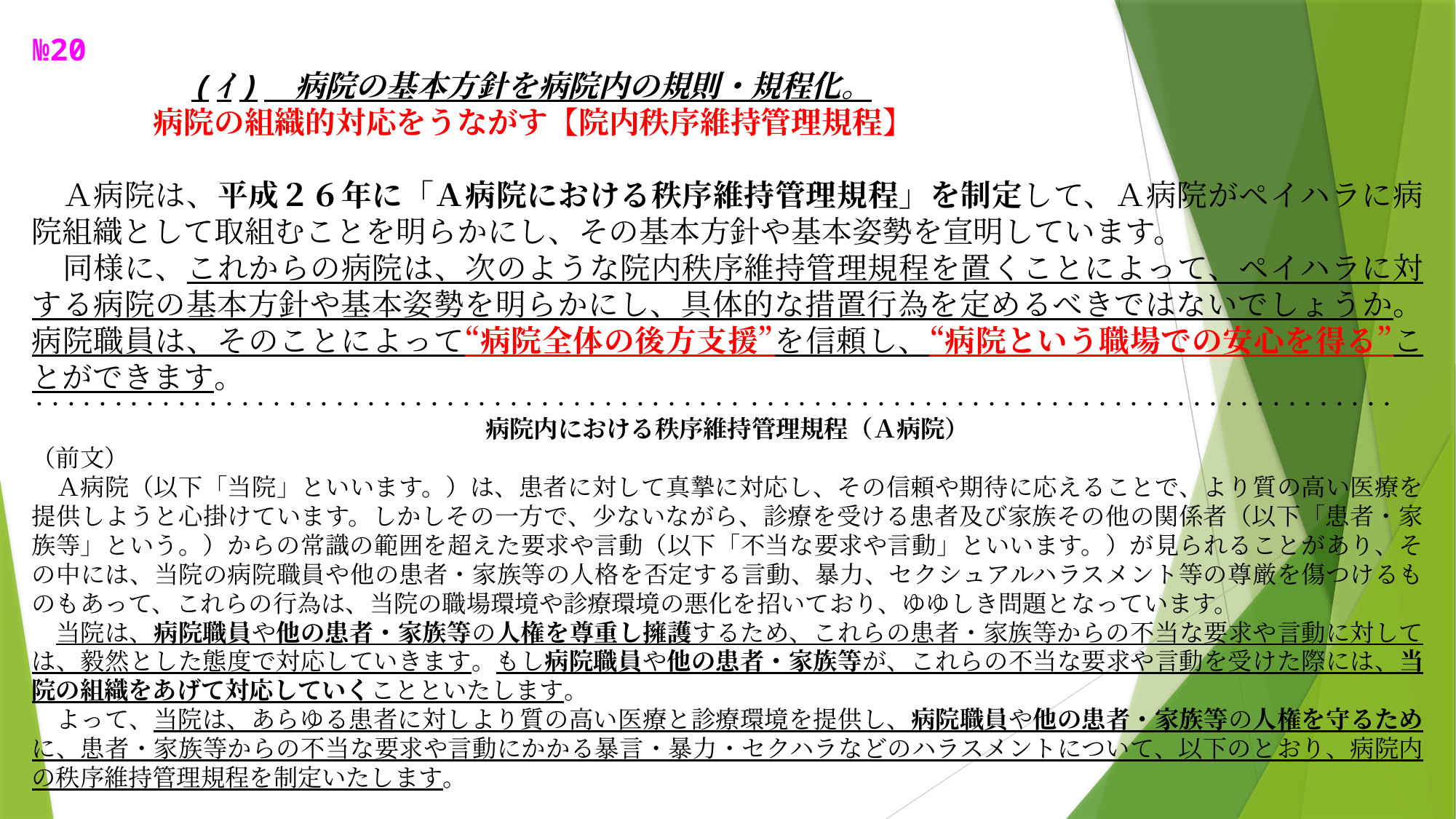

№20
　　　　　(ｲ)　病院の基本方針を病院内の規則・規程化。
　　　　病院の組織的対応をうながす【院内秩序維持管理規程】

　Ａ病院は、平成２６年に「Ａ病院における秩序維持管理規程」を制定して、Ａ病院がペイハラに病院組織として取組むことを明らかにし、その基本方針や基本姿勢を宣明しています。
　同様に、これからの病院は、次のような院内秩序維持管理規程を置くことによって、ペイハラに対する病院の基本方針や基本姿勢を明らかにし、具体的な措置行為を定めるべきではないでしょうか。病院職員は、そのことによって“病院全体の後方支援”を信頼し、“病院という職場での安心を得る”ことができます。
・・・・・・・・・・・・・・・・・・・・・・・・・・・・・・・・・・・・・・・・・・・・・ ・・・・・・・・・・・・・・・・・・・・・・・・・・・・・・・・・・・・・・・・・
病院内における秩序維持管理規程（Ａ病院）
（前文）
　Ａ病院（以下「当院」といいます。）は、患者に対して真摯に対応し、その信頼や期待に応えることで、より質の高い医療を提供しようと心掛けています。しかしその一方で、少ないながら、診療を受ける患者及び家族その他の関係者（以下「患者・家族等」という。）からの常識の範囲を超えた要求や言動（以下「不当な要求や言動」といいます。）が見られることがあり、その中には、当院の病院職員や他の患者・家族等の人格を否定する言動、暴力、セクシュアルハラスメント等の尊厳を傷つけるものもあって、これらの行為は、当院の職場環境や診療環境の悪化を招いており、ゆゆしき問題となっています。
　当院は、病院職員や他の患者・家族等の人権を尊重し擁護するため、これらの患者・家族等からの不当な要求や言動に対しては、毅然とした態度で対応していきます。もし病院職員や他の患者・家族等が、これらの不当な要求や言動を受けた際には、当院の組織をあげて対応していくことといたします。
　よって、当院は、あらゆる患者に対しより質の高い医療と診療環境を提供し、病院職員や他の患者・家族等の人権を守るために、患者・家族等からの不当な要求や言動にかかる暴言・暴力・セクハラなどのハラスメントについて、以下のとおり、病院内の秩序維持管理規程を制定いたします。